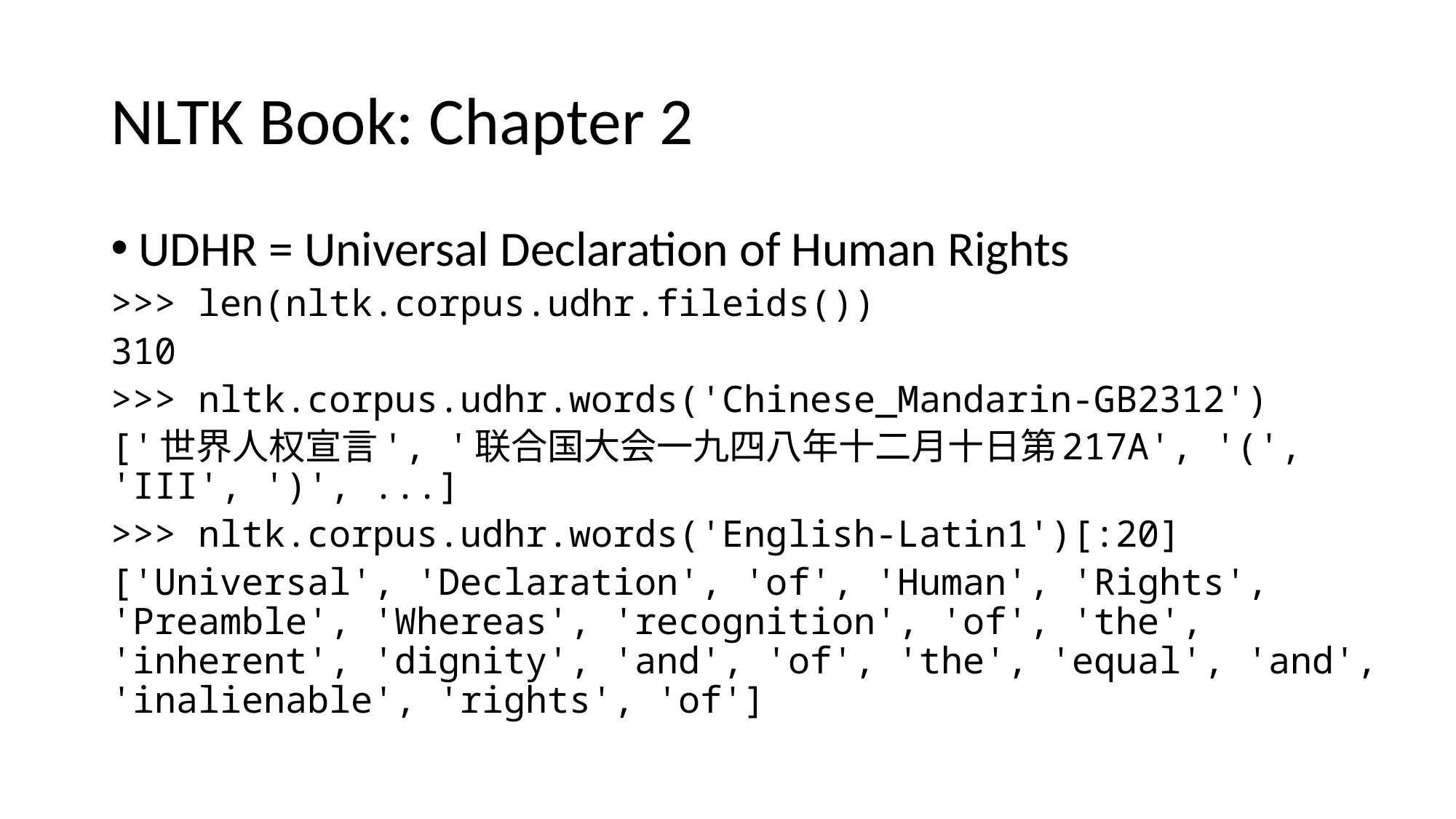

# NLTK Book: Chapter 2
UDHR = Universal Declaration of Human Rights
>>> len(nltk.corpus.udhr.fileids())
310
>>> nltk.corpus.udhr.words('Chinese_Mandarin-GB2312')
['世界人权宣言', '联合国大会一九四八年十二月十日第217A', '(', 'III', ')', ...]
>>> nltk.corpus.udhr.words('English-Latin1')[:20]
['Universal', 'Declaration', 'of', 'Human', 'Rights', 'Preamble', 'Whereas', 'recognition', 'of', 'the', 'inherent', 'dignity', 'and', 'of', 'the', 'equal', 'and', 'inalienable', 'rights', 'of']